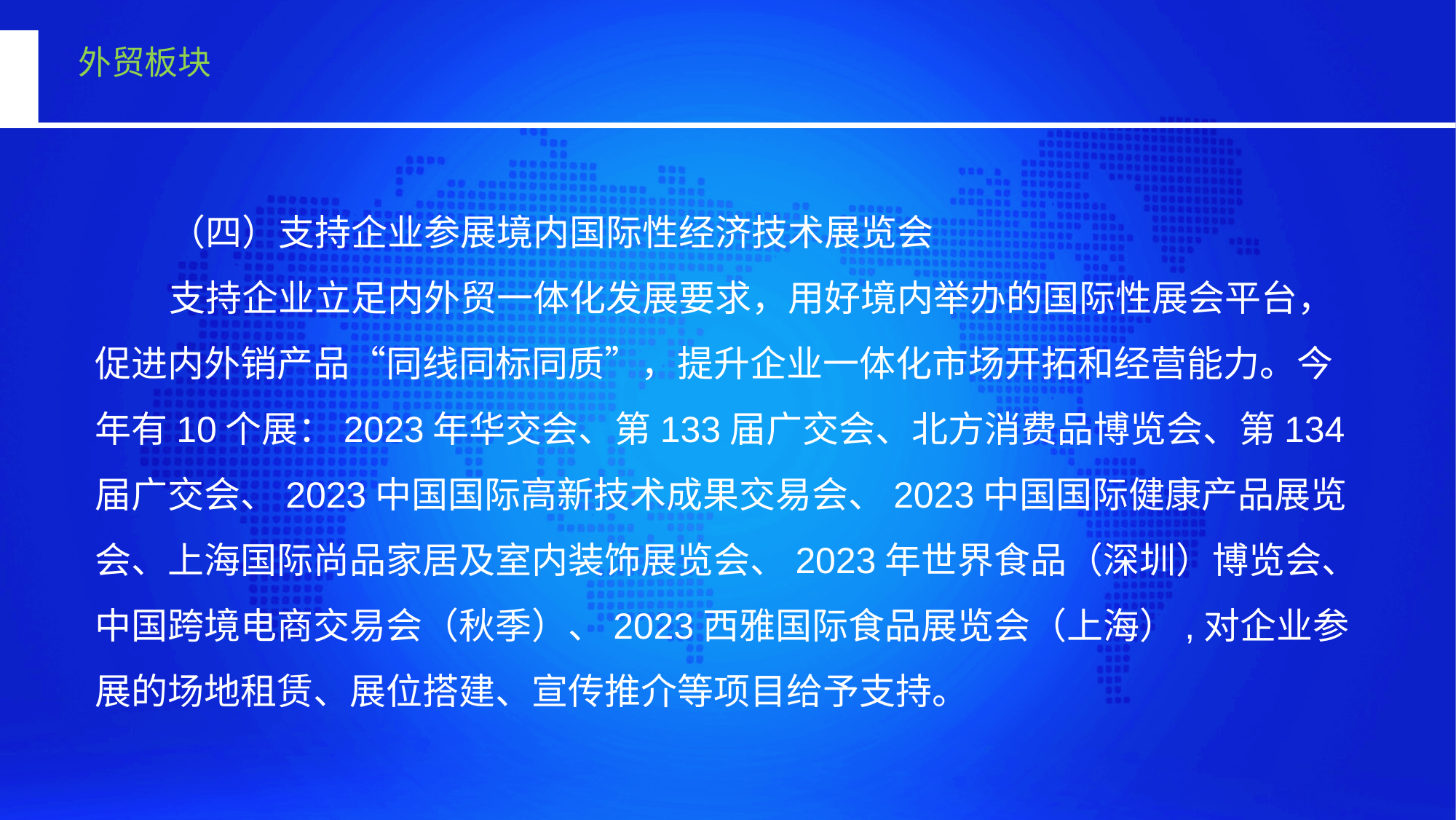

外贸板块

        （四）支持企业参展境内国际性经济技术展览会
        支持企业立足内外贸一体化发展要求，用好境内举办的国际性展会平台，促进内外销产品“同线同标同质”，提升企业一体化市场开拓和经营能力。今年有10个展：2023年华交会、第133届广交会、北方消费品博览会、第134届广交会、2023中国国际高新技术成果交易会、2023中国国际健康产品展览会、上海国际尚品家居及室内装饰展览会、2023年世界食品（深圳）博览会、中国跨境电商交易会（秋季）、2023西雅国际食品展览会（上海）,对企业参展的场地租赁、展位搭建、宣传推介等项目给予支持。